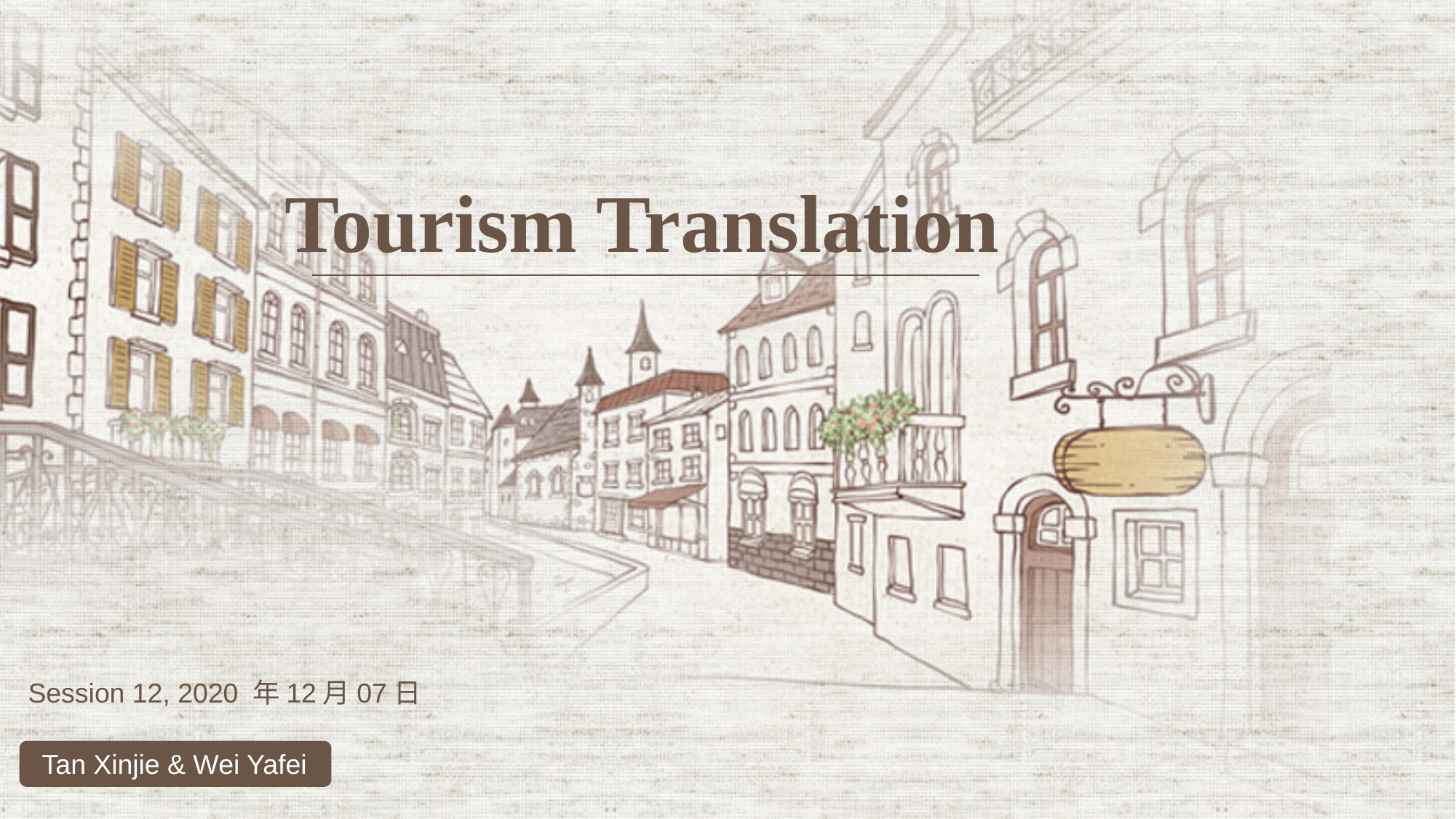

Tourism Translation
Session 12, 2020 年12月07日

Tan Xinjie & Wei Yafei